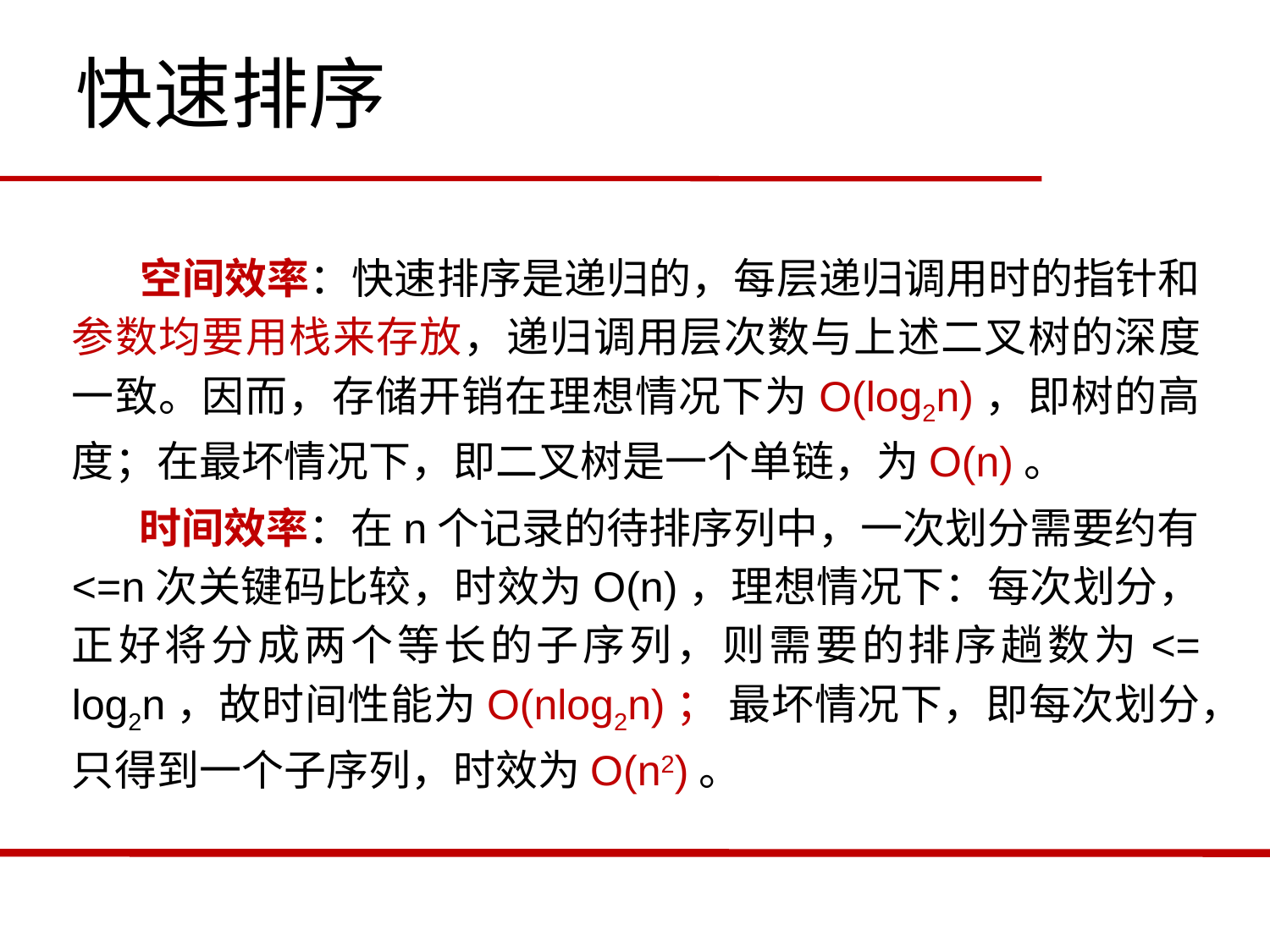

快速排序

      空间效率：快速排序是递归的，每层递归调用时的指针和参数均要用栈来存放，递归调用层次数与上述二叉树的深度一致。因而，存储开销在理想情况下为O(log2n)，即树的高度；在最坏情况下，即二叉树是一个单链，为O(n)。
      时间效率：在n个记录的待排序列中，一次划分需要约有<=n次关键码比较，时效为O(n)，理想情况下：每次划分，正好将分成两个等长的子序列，则需要的排序趟数为<= log2n，故时间性能为O(nlog2n)； 最坏情况下，即每次划分，只得到一个子序列，时效为O(n2)。